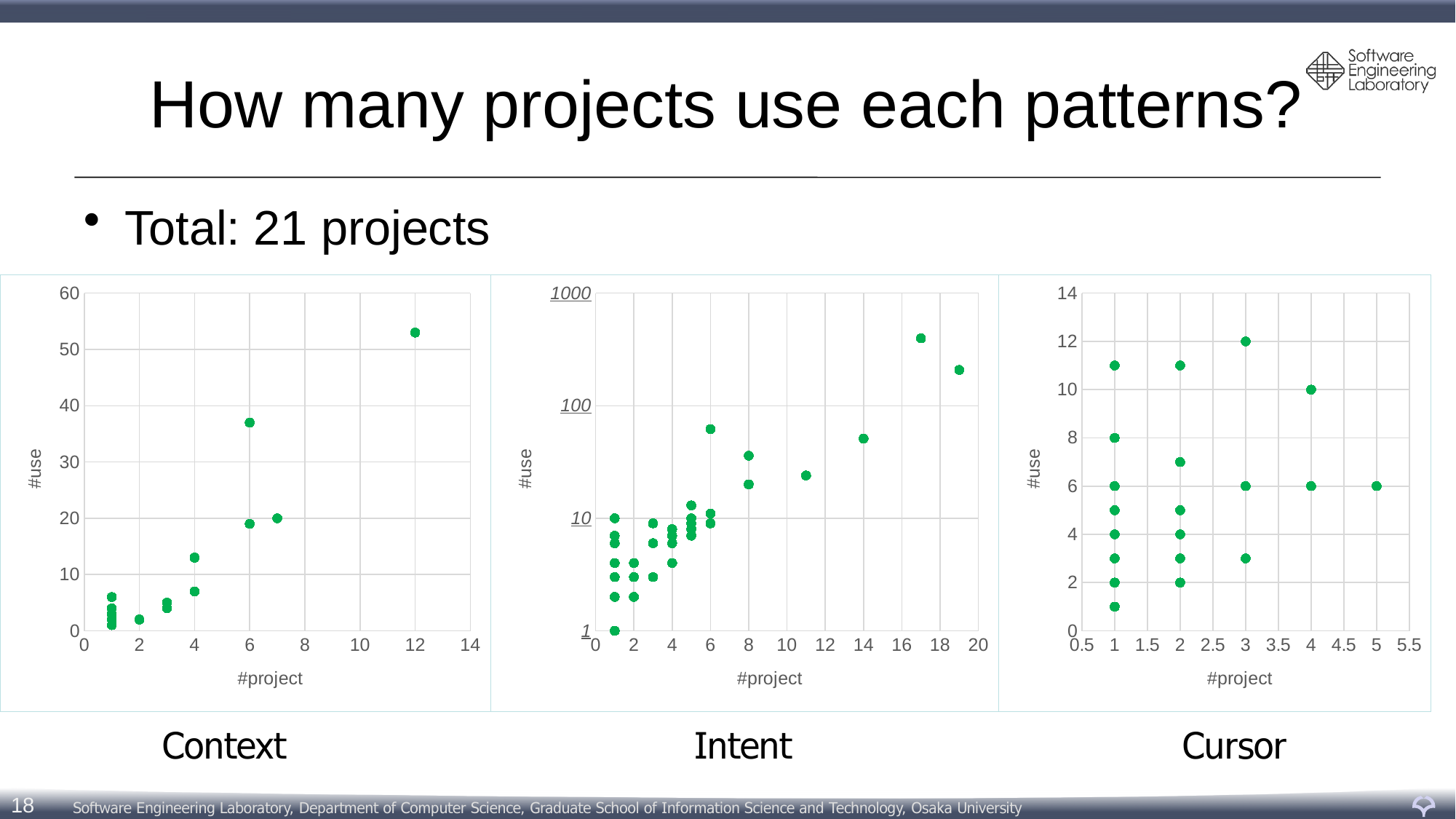

# How many projects use each patterns?
Total: 21 projects

### Chart

| Category | Y の値 |
|---|---|

### Chart

| Category | Y の値 |
|---|---|

### Chart

| Category | Y の値 |
|---|---|
Context
Intent
Cursor
18